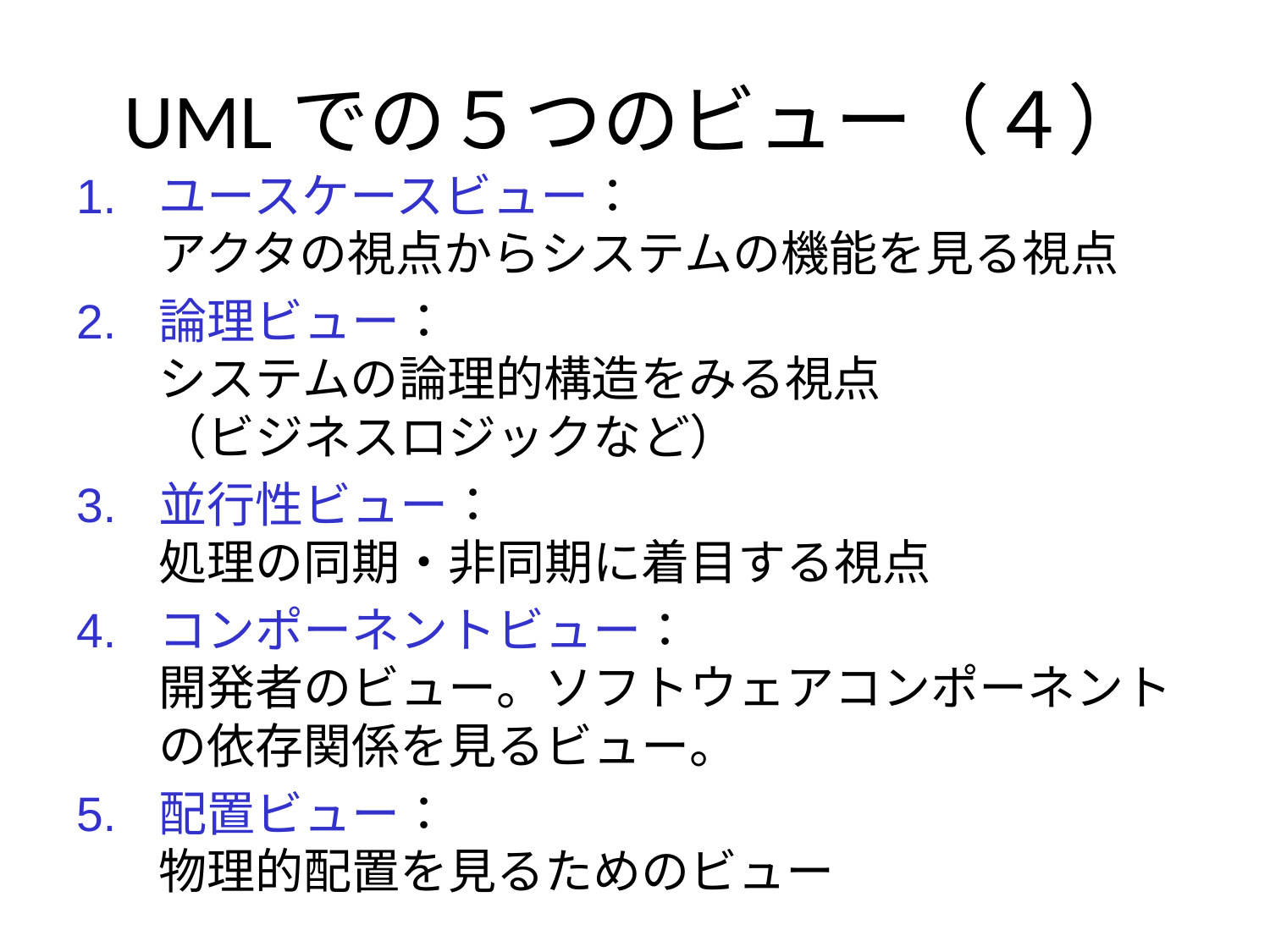

# UMLでの５つのビュー（４）
ユースケースビュー：　
アクタの視点からシステムの機能を見る視点
論理ビュー：　
システムの論理的構造をみる視点
（ビジネスロジックなど）
並行性ビュー：　
処理の同期・非同期に着目する視点
コンポーネントビュー：
開発者のビュー。ソフトウェアコンポーネントの依存関係を見るビュー。
配置ビュー：　
物理的配置を見るためのビュー